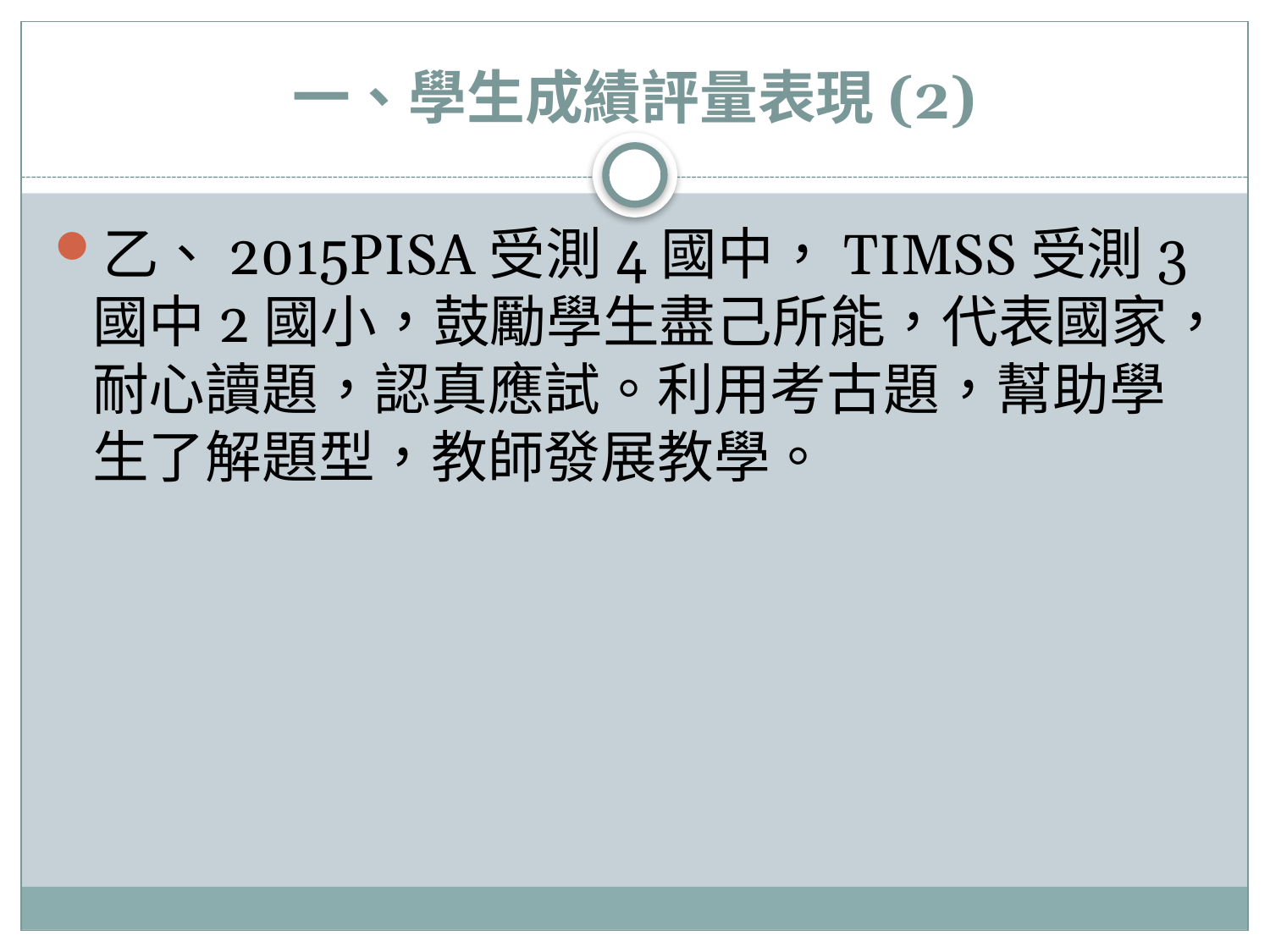

# 一、學生成績評量表現(2)
乙、2015PISA受測4國中，TIMSS受測3國中2國小，鼓勵學生盡己所能，代表國家，耐心讀題，認真應試。利用考古題，幫助學生了解題型，教師發展教學。